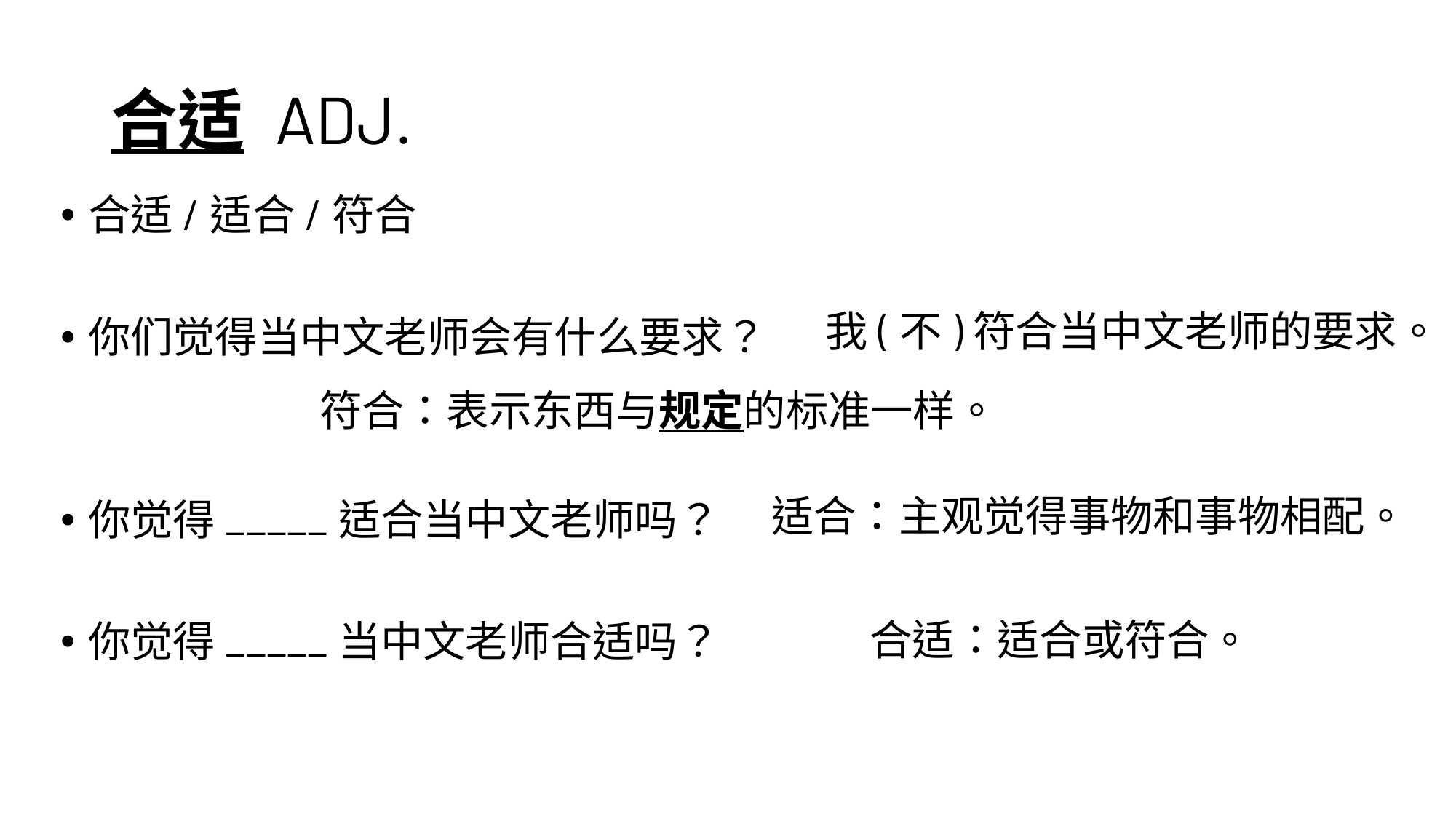

# 合适 ADJ.
合适/适合/符合

你们觉得当中文老师会有什么要求？

你觉得_____适合当中文老师吗？

你觉得_____当中文老师合适吗？
我(不)符合当中文老师的要求。
符合：表示东西与规定的标准一样。
适合：主观觉得事物和事物相配。
合适：适合或符合。